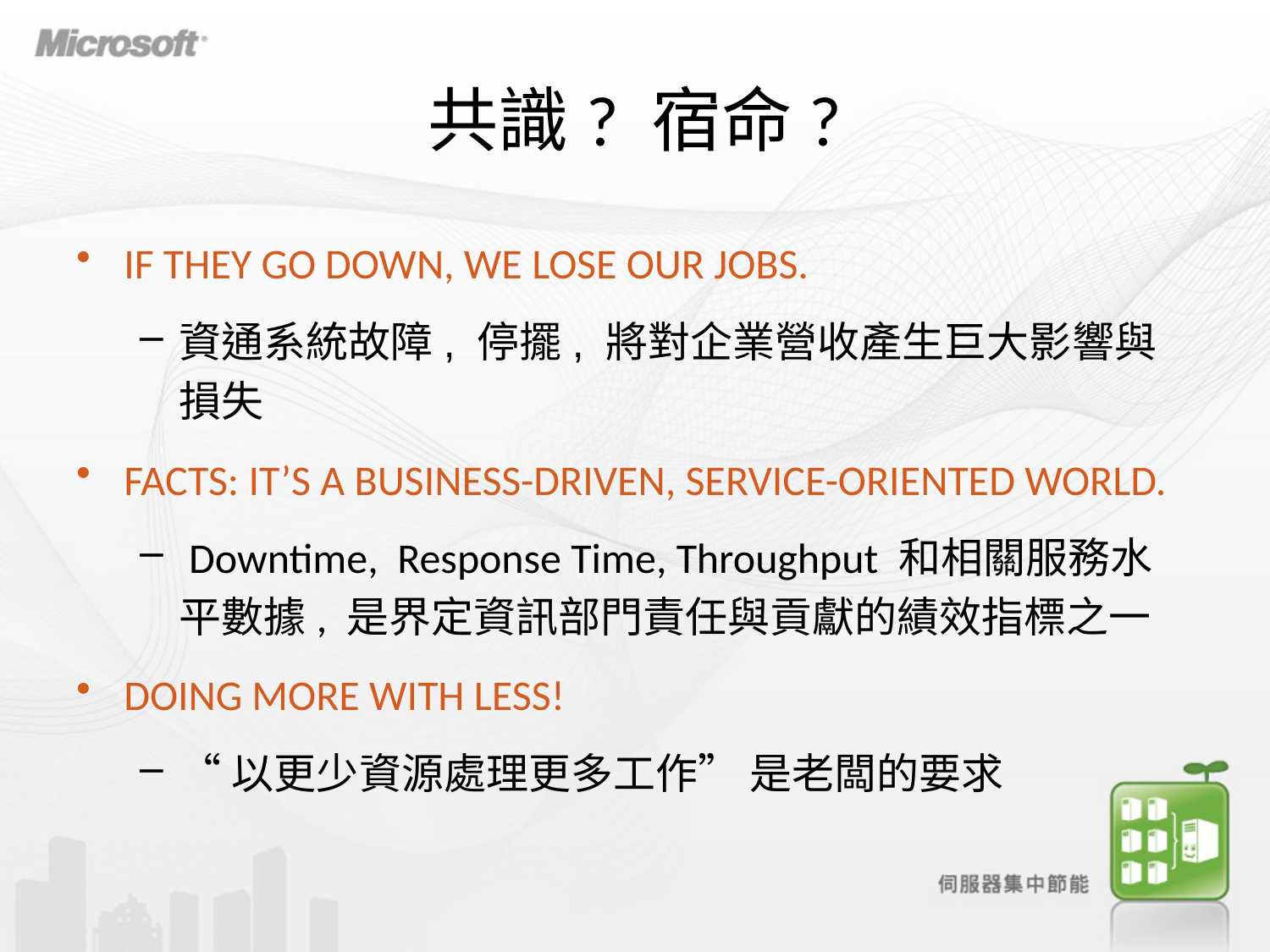

# 共識? 宿命?
If they go down, we lose our jobs.
資通系統故障, 停擺, 將對企業營收產生巨大影響與損失
Facts: It’s a business-driven, service-oriented world.
 Downtime,  Response Time, Throughput 和相關服務水平數據, 是界定資訊部門責任與貢獻的績效指標之一
Doing more with less!
“以更少資源處理更多工作” 是老闆的要求